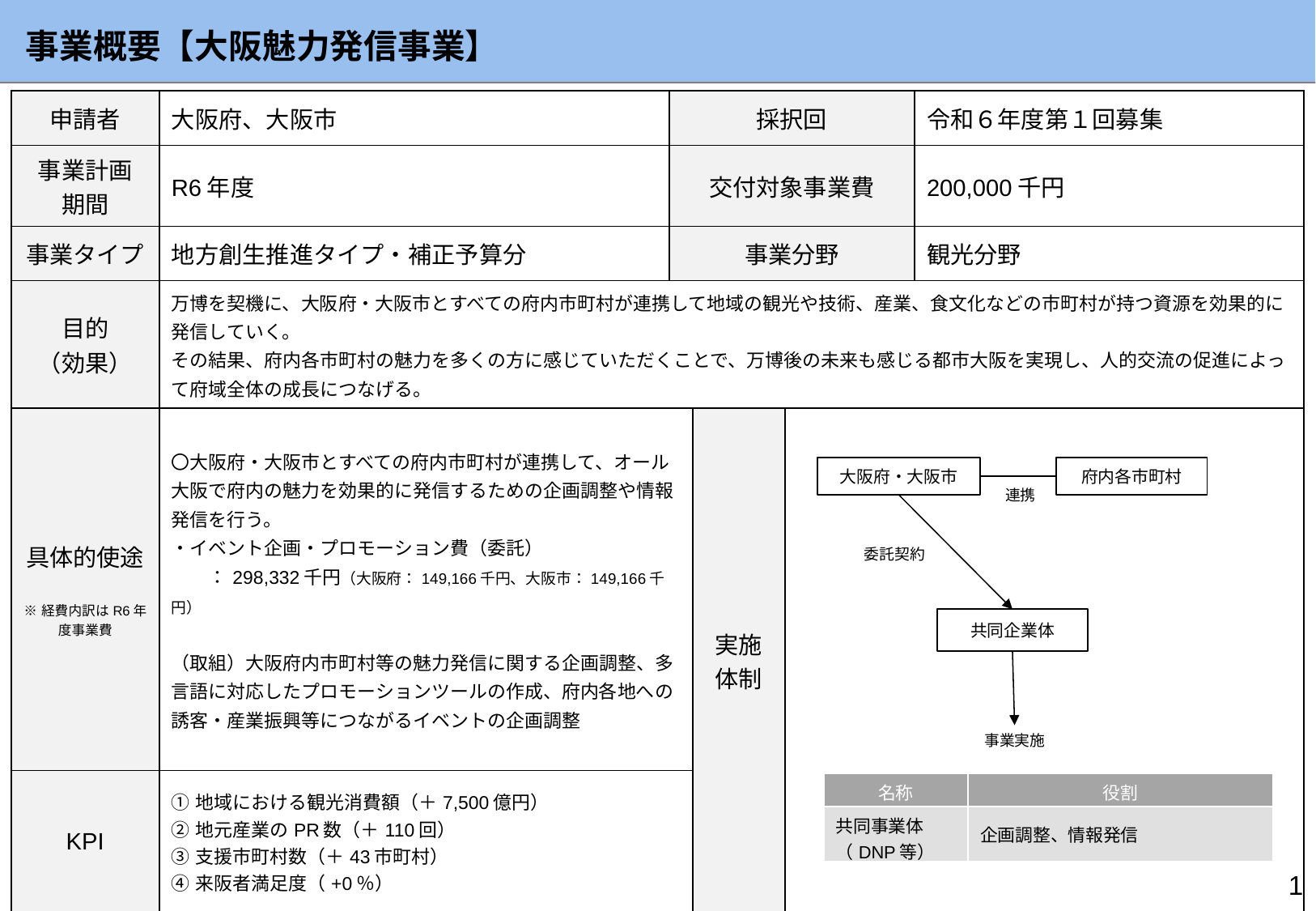

事業概要【大阪魅力発信事業】
| 申請者 | 大阪府、大阪市 | 採択回 |  |  | 令和６年度第１回募集 |
| --- | --- | --- | --- | --- | --- |
| 事業計画 期間 | R6年度 | 交付対象事業費 |  |  | 200,000千円 |
| 事業タイプ | 地方創生推進タイプ・補正予算分 | 事業分野 |  |  | 観光分野 |
| 目的 （効果） | 万博を契機に、大阪府・大阪市とすべての府内市町村が連携して地域の観光や技術、産業、食文化などの市町村が持つ資源を効果的に発信していく。 その結果、府内各市町村の魅力を多くの方に感じていただくことで、万博後の未来も感じる都市大阪を実現し、人的交流の促進によって府域全体の成長につなげる。 |  |  |  |  |
| 具体的使途 ※経費内訳はR6年度事業費 | 〇大阪府・大阪市とすべての府内市町村が連携して、オール大阪で府内の魅力を効果的に発信するための企画調整や情報発信を行う。 ・イベント企画・プロモーション費（委託） 　　：298,332千円（大阪府：149,166千円、大阪市：149,166千円） （取組）大阪府内市町村等の魅力発信に関する企画調整、多言語に対応したプロモーションツールの作成、府内各地への誘客・産業振興等につながるイベントの企画調整 | 実施 体制 | 実施 体制 |  |  |
| KPI | ①地域における観光消費額（＋7,500億円） ②地元産業のPR数（＋110回） ③支援市町村数（＋43市町村） ④来阪者満足度（+0％） |  |  |  |  |
大阪府・大阪市
府内各市町村
連携
委託契約
共同企業体
事業実施
| 名称 | 役割 |
| --- | --- |
| 共同事業体 （DNP等） | 企画調整、情報発信 |
1